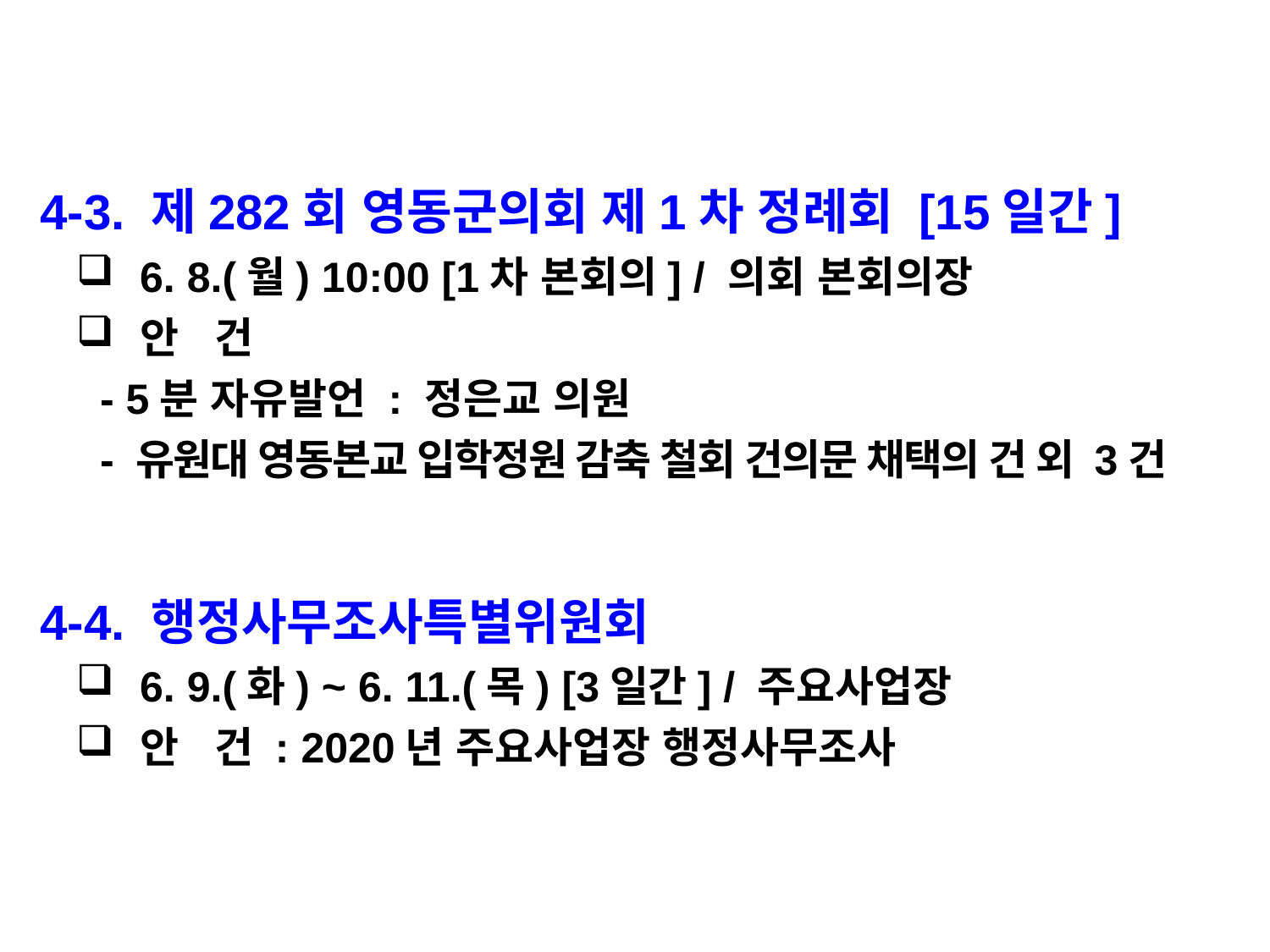

4-3. 제282회 영동군의회 제1차 정례회 [15일간]
6. 8.(월) 10:00 [1차 본회의] / 의회 본회의장
안   건
  - 5분 자유발언 : 정은교 의원
  - 유원대 영동본교 입학정원 감축 철회 건의문 채택의 건 외 3건

  4-4. 행정사무조사특별위원회
6. 9.(화) ~ 6. 11.(목) [3일간] / 주요사업장
안   건 : 2020년 주요사업장 행정사무조사